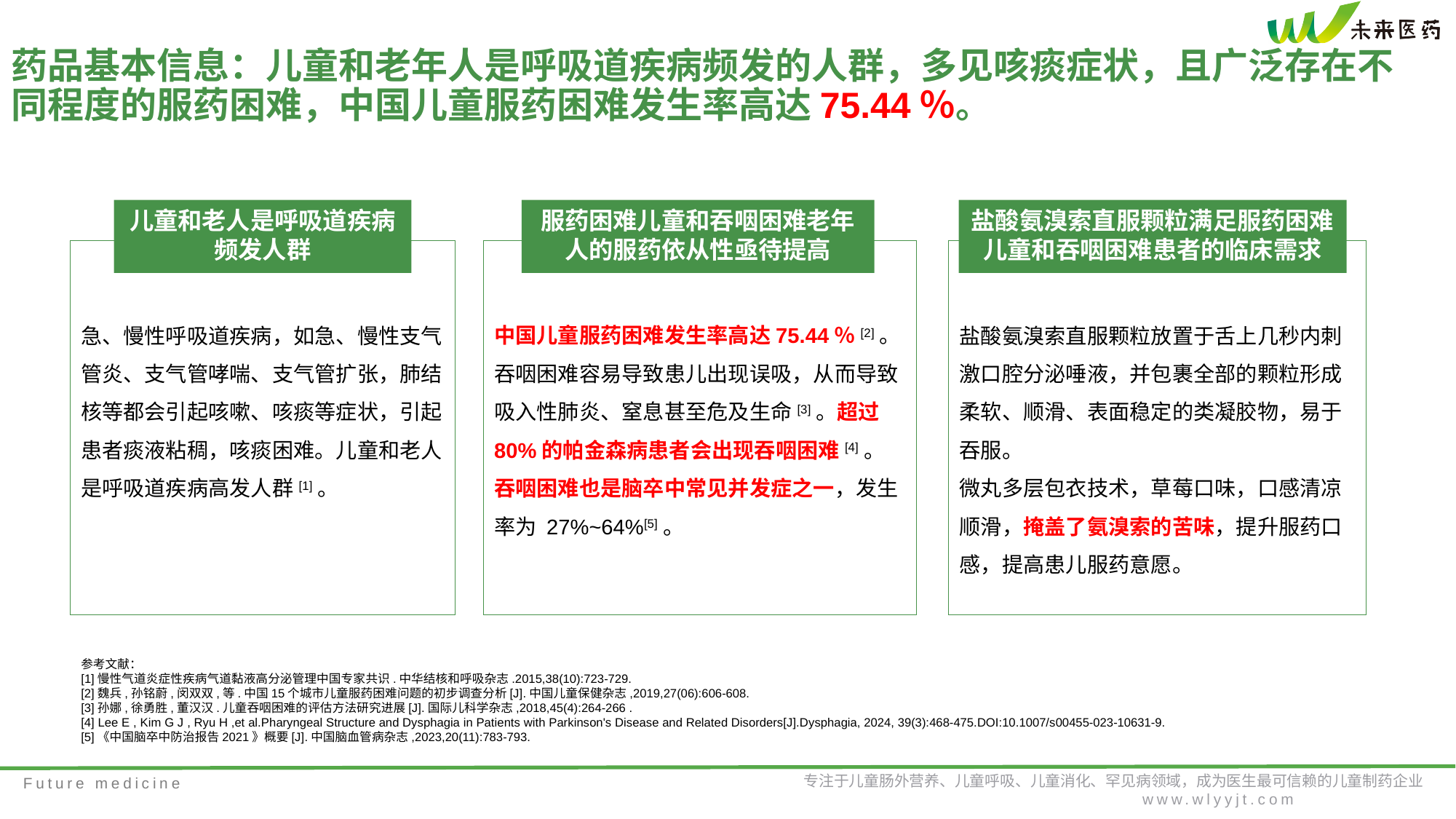

药品基本信息：儿童和老年人是呼吸道疾病频发的人群，多见咳痰症状，且广泛存在不同程度的服药困难，中国儿童服药困难发生率高达75.44％。
儿童和老人是呼吸道疾病频发人群
服药困难儿童和吞咽困难老年人的服药依从性亟待提高
盐酸氨溴索直服颗粒满足服药困难儿童和吞咽困难患者的临床需求

中国儿童服药困难发生率高达75.44％[2]。吞咽困难容易导致患儿出现误吸，从而导致吸入性肺炎、窒息甚至危及生命[3]。超过80%的帕金森病患者会出现吞咽困难[4]。吞咽困难也是脑卒中常见并发症之一，发生率为 27%~64%[5]。

急、慢性呼吸道疾病，如急、慢性支气管炎、支气管哮喘、支气管扩张，肺结核等都会引起咳嗽、咳痰等症状，引起患者痰液粘稠，咳痰困难。儿童和老人是呼吸道疾病高发人群[1]。

盐酸氨溴索直服颗粒放置于舌上几秒内刺激口腔分泌唾液，并包裹全部的颗粒形成柔软、顺滑、表面稳定的类凝胶物，易于吞服。
微丸多层包衣技术，草莓口味，口感清凉顺滑，掩盖了氨溴索的苦味，提升服药口感，提高患儿服药意愿。

参考文献：
[1]慢性气道炎症性疾病气道黏液高分泌管理中国专家共识.中华结核和呼吸杂志.2015,38(10):723-729.
[2]魏兵,孙铭蔚,闵双双,等.中国15个城市儿童服药困难问题的初步调查分析[J].中国儿童保健杂志,2019,27(06):606-608.
[3]孙娜,徐勇胜,董汉汉.儿童吞咽困难的评估方法研究进展[J].国际儿科学杂志,2018,45(4):264-266 .
[4] Lee E , Kim G J , Ryu H ,et al.Pharyngeal Structure and Dysphagia in Patients with Parkinson's Disease and Related Disorders[J].Dysphagia, 2024, 39(3):468-475.DOI:10.1007/s00455-023-10631-9.
[5]《中国脑卒中防治报告2021》概要[J].中国脑血管病杂志,2023,20(11):783-793.